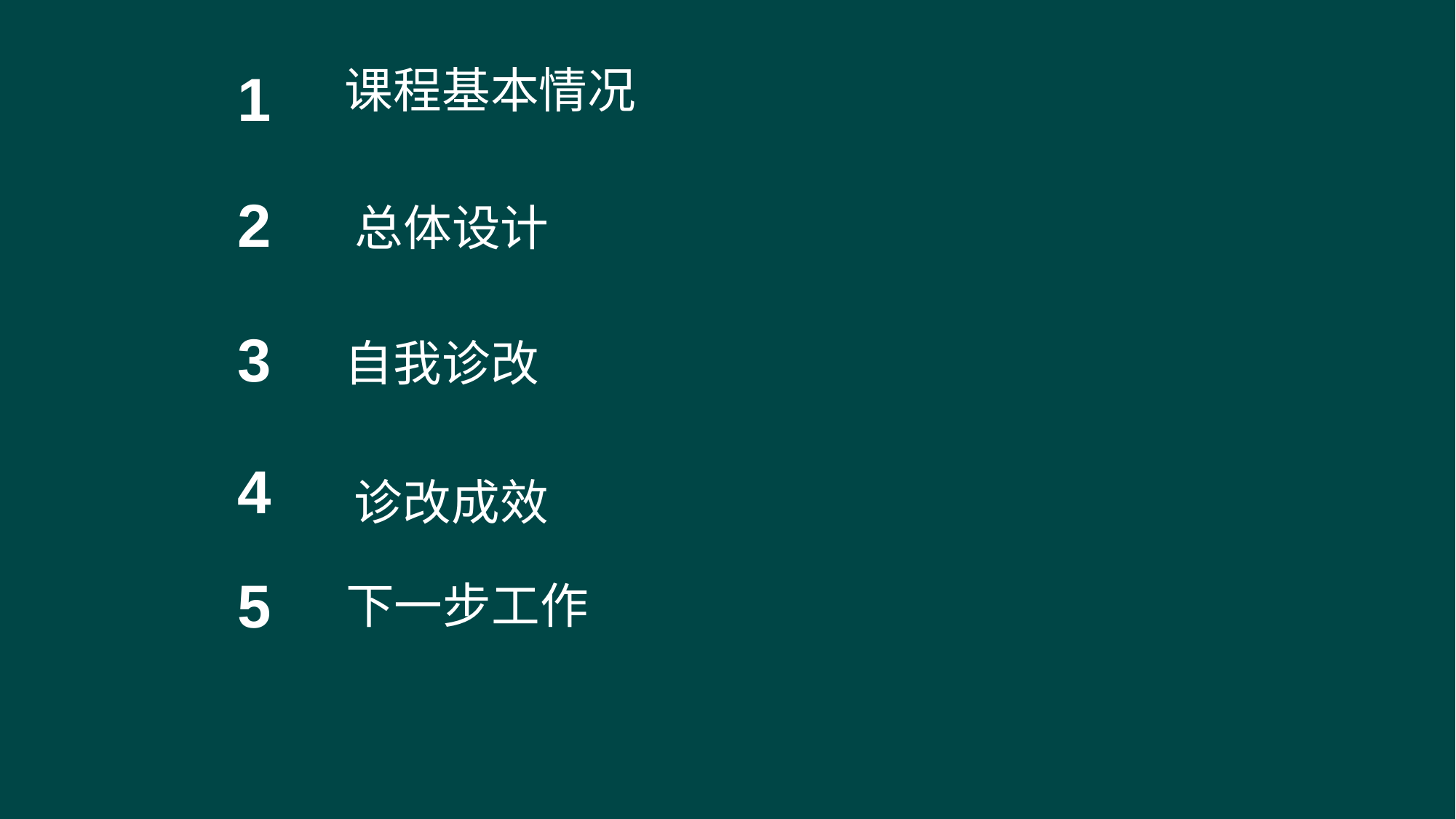

1
  课程基本情况
2
总体设计
  自我诊改
3
4
诊改成效
5
下一步工作